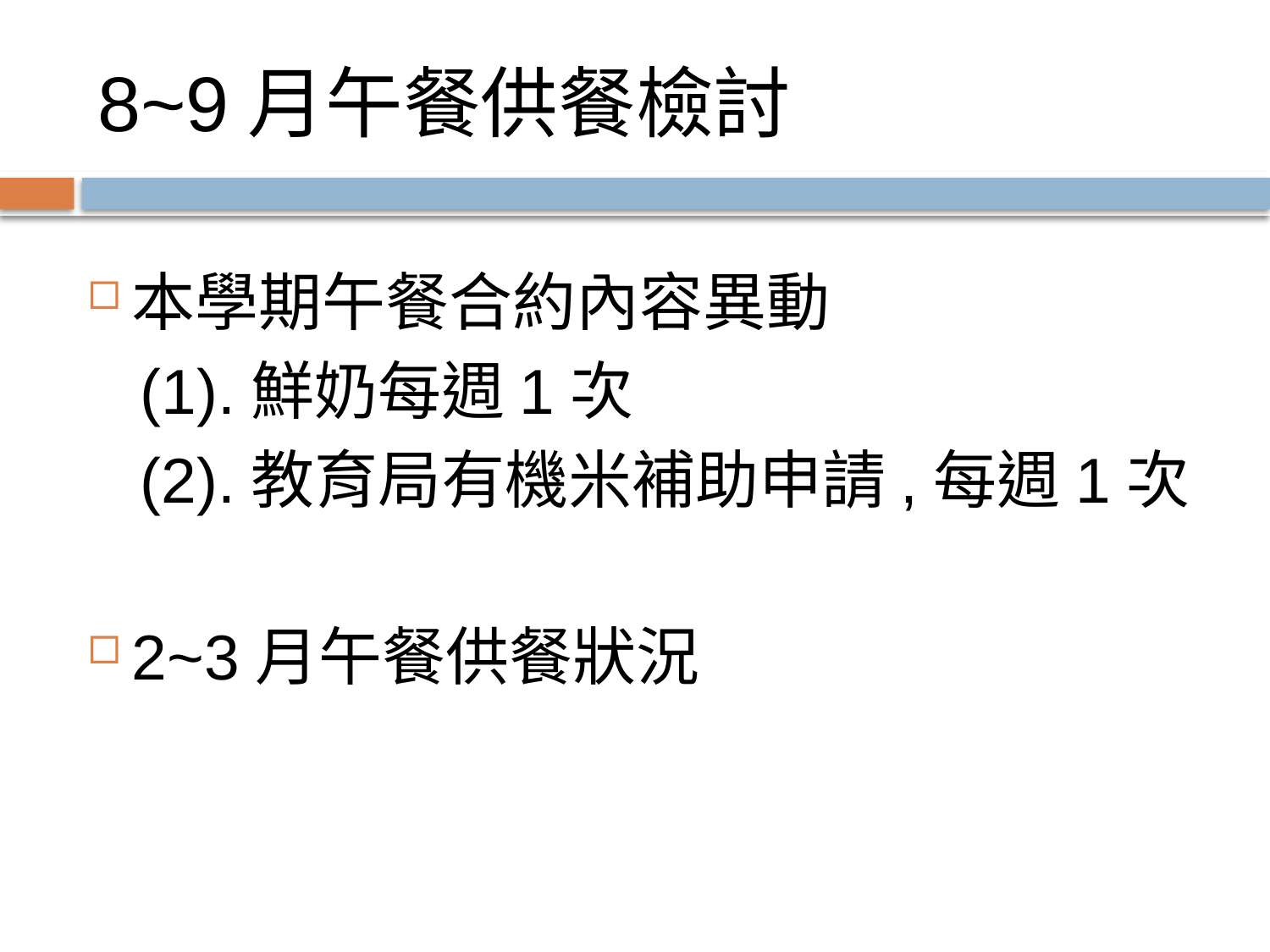

# 8~9月午餐供餐檢討
本學期午餐合約內容異動
   (1).鮮奶每週1次
   (2).教育局有機米補助申請,每週1次

2~3月午餐供餐狀況